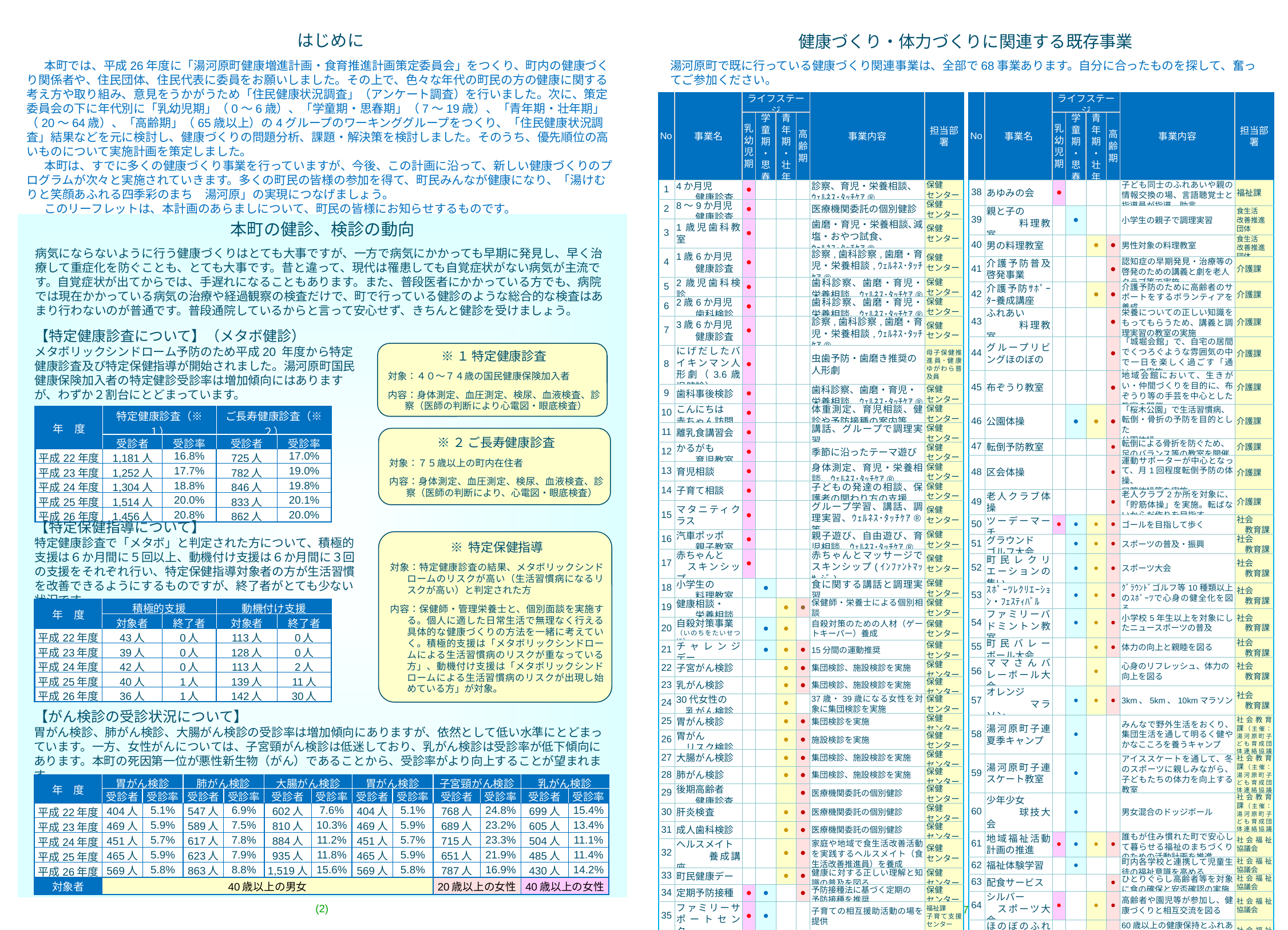

はじめに
本町では、平成26年度に「湯河原町健康増進計画・食育推進計画策定委員会」をつくり、町内の健康づくり関係者や、住民団体、住民代表に委員をお願いしました。その上で、色々な年代の町民の方の健康に関する考え方や取り組み、意見をうかがうため「住民健康状況調査」（アンケート調査）を行いました。次に、策定委員会の下に年代別に「乳幼児期」（0～6歳）、「学童期・思春期」（7～19歳）、「青年期・壮年期」（20～64歳）、「高齢期」（65歳以上）の4グループのワーキンググループをつくり、「住民健康状況調査」結果などを元に検討し、健康づくりの問題分析、課題・解決策を検討しました。そのうち、優先順位の高いものについて実施計画を策定しました。
本町は、すでに多くの健康づくり事業を行っていますが、今後、この計画に沿って、新しい健康づくりのプログラムが次々と実施されていきます。多くの町民の皆様の参加を得て、町民みんなが健康になり、「湯けむりと笑顔あふれる四季彩のまち　湯河原」の実現につなげましょう。
このリーフレットは、本計画のあらましについて、町民の皆様にお知らせするものです。
健康づくり・体力づくりに関連する既存事業
湯河原町で既に行っている健康づくり関連事業は、全部で68事業あります。自分に合ったものを探して、奮ってご参加ください。
| No | 事業名 | ライフステージ |  |  |  | 事業内容 | 担当部署 |
| --- | --- | --- | --- | --- | --- | --- | --- |
|  |  | 乳幼 児期 | 学童期・ 思春期 | 青年期・ 壮年期 | 高齢 期 |  |  |
| 1 | 4か月児 　　健康診査 | ● |  |  |  | 診察、育児・栄養相談、 ｳｪﾙﾈｽ･ﾀｯﾁｹｱ® | 保健 センター |
| 2 | 8～9か月児 　　健康診査 | ● |  |  |  | 医療機関委託の個別健診 | 保健 センター |
| 3 | 1歳児歯科教室 | ● |  |  |  | 歯磨・育児・栄養相談､減塩・おやつ試食、 ｳｪﾙﾈｽ･ﾀｯﾁｹｱ® | 保健 センター |
| 4 | 1歳6か月児 　　健康診査 | ● |  |  |  | 診察,歯科診察,歯磨・育児・栄養相談,ｳｪﾙﾈｽ･ﾀｯﾁｹｱ® | 保健 センター |
| 5 | 2歳児歯科検診 | ● |  |  |  | 歯科診察、歯磨・育児・栄養相談、ｳｪﾙﾈｽ･ﾀｯﾁｹｱ® | 保健 センター |
| 6 | 2歳6か月児 　　歯科検診 | ● |  |  |  | 歯科診察、歯磨・育児・栄養相談、ｳｪﾙﾈｽ･ﾀｯﾁｹｱ® | 保健 センター |
| 7 | 3歳6か月児 　　健康診査 | ● |  |  |  | 診察,歯科診察,歯磨・育児・栄養相談,ｳｪﾙﾈｽ･ﾀｯﾁｹｱ® | 保健 センター |
| 8 | にげだしたバイキンマン人形劇（3.6歳児健診） | ● |  |  |  | 虫歯予防・歯磨き推奨の 人形劇 | 母子保健推進員･健康ゆがわら普及員 |
| 9 | 歯科事後検診 | ● |  |  |  | 歯科診察、歯磨・育児・栄養相談、ｳｪﾙﾈｽ･ﾀｯﾁｹｱ® | 保健 センター |
| 10 | こんにちは 赤ちゃん訪問 | ● |  |  |  | 体重測定、育児相談、健診や予防接種の案内等 | 保健 センター |
| 11 | 離乳食講習会 | ● |  |  |  | 講話、グループで調理実習 | 保健 センター |
| 12 | かるがも 　　育児教室 | ● |  |  |  | 季節に沿ったテーマ遊び | 保健 センター |
| 13 | 育児相談 | ● |  |  |  | 身体測定、育児・栄養相談、ｳｪﾙﾈｽ･ﾀｯﾁｹｱ® | 保健 センター |
| 14 | 子育て相談 | ● |  |  |  | 子どもの発達の相談、保護者の関わり方の支援 | 保健 センター |
| 15 | マタニティクラス | ● |  |  |  | グループ学習、講話、調理実習、ｳｪﾙﾈｽ･ﾀｯﾁｹｱ®等 | 保健 センター |
| 16 | 汽車ポッポ 　　親子教室 | ● |  |  |  | 親子遊び、自由遊び、育児相談、ｳｪﾙﾈｽ･ﾀｯﾁｹｱ® | 保健 センター |
| 17 | 赤ちゃんと 　スキンシップ | ● |  |  |  | 赤ちゃんとマッサージでスキンシップ(ｲﾝﾌｧﾝﾄﾏｯｻｰｼﾞ) | 保健 センター |
| 18 | 小学生の 　　料理教室 |  | ● |  |  | 食に関する講話と調理実習 | 保健 センター |
| 19 | 健康相談・ 　　栄養相談 |  |  | ● | ● | 保健師・栄養士による個別相談 | 保健 センター |
| 20 | 自殺対策事業 （いのちをたいせつに） |  | ● | ● |  | 自殺対策のための人材（ゲートキーパー）養成 | 保健 センター |
| 21 | チャレンジデー |  | ● | ● | ● | 15分間の運動推奨 | 保健 センター |
| 22 | 子宮がん検診 |  |  | ● | ● | 集団検診、施設検診を実施 | 保健 センター |
| 23 | 乳がん検診 |  |  | ● | ● | 集団検診、施設検診を実施 | 保健 センター |
| 24 | 30代女性の 　乳がん検診 |  |  | ● |  | 37歳・39歳になる女性を対象に集団検診を実施 | 保健 センター |
| 25 | 胃がん検診 |  |  | ● | ● | 集団検診を実施 | 保健 センター |
| 26 | 胃がん 　リスク検診 |  |  | ● | ● | 施設検診を実施 | 保健 センター |
| 27 | 大腸がん検診 |  |  | ● | ● | 集団検診、施設検診を実施 | 保健 センター |
| 28 | 肺がん検診 |  |  | ● | ● | 集団検診、施設検診を実施 | 保健 センター |
| 29 | 後期高齢者 　　健康診査 |  |  |  | ● | 医療機関委託の個別健診 | 保健 センター |
| 30 | 肝炎検査 |  |  | ● | ● | 医療機関委託の個別健診 | 保健 センター |
| 31 | 成人歯科検診 |  |  | ● | ● | 医療機関委託の個別健診 | 保健 センター |
| 32 | ヘルスメイト 　　　養成講座 |  |  | ● | ● | 家庭や地域で食生活改善活動を実践するヘルスメイト（食生活改善推進員）を養成 | 保健 センター |
| 33 | 町民健康デー |  |  | ● | ● | 健康に対する正しい理解と知識の普及を図る | 保健 センター |
| 34 | 定期予防接種 | ● | ● |  | ● | 予防接種法に基づく定期の 予防接種を推奨 | 保健 センター |
| 35 | ファミリーサポートセンター | ● | ● |  |  | 子育ての相互援助活動の場を提供 | 福祉課 子育て支援センター |
| 36 | 子育てサロン | ● |  |  |  | 育児相談、定期的な講座開催 | 福祉課 子育て支援センター |
| 37 | ゆたぽん 　子育て相談 | ● |  |  |  | 子育てに関する相談 | 福祉課 子育て支援センター |
| No | 事業名 | ライフステージ |  |  |  | 事業内容 | 担当部署 |
| --- | --- | --- | --- | --- | --- | --- | --- |
|  |  | 乳幼 児期 | 学童期・ 思春期 | 青年期・ 壮年期 | 高齢 期 |  |  |
| 38 | あゆみの会 | ● |  |  |  | 子ども同士のふれあいや親の情報交換の場、言語聴覚士と指導員が指導、助言 | 福祉課 |
| 39 | 親と子の 　　　料理教室 |  | ● |  |  | 小学生の親子で調理実習 | 食生活 改善推進 団体 |
| 40 | 男の料理教室 |  |  | ● | ● | 男性対象の料理教室 | 食生活 改善推進 団体 |
| 41 | 介護予防普及啓発事業 |  |  |  | ● | 認知症の早期発見・治療等の啓発のための講義と劇を老人 クラブ等で実施 | 介護課 |
| 42 | 介護予防ｻﾎﾟｰﾀｰ養成講座 |  |  | ● | ● | 介護予防のために高齢者のサポートをするボランティアを養成 | 介護課 |
| 43 | ふれあい 　　　料理教室 |  |  |  | ● | 栄養についての正しい知識をもってもらうため、講義と調理実習の教室の実施 | 介護課 |
| 44 | グループリビングほのぼの |  |  |  | ● | 「城堀会館」で、自宅の居間でくつろぐような雰囲気の中で一日を楽しく過ごす「通い」の実施 | 介護課 |
| 45 | 布ぞうり教室 |  |  |  | ● | 地域会館において、生きがい・仲間づくりを目的に、布ぞうり等の手芸を中心とした教室の開催 | 介護課 |
| 46 | 公園体操 |  | ● | ● | ● | 「桜木公園」で生活習慣病、 転倒・骨折の予防を目的とした 公園体操 | 介護課 |
| 47 | 転倒予防教室 |  |  |  | ● | 転倒による骨折を防ぐため、 足のバランス等の教室を開催 | 介護課 |
| 48 | 区会体操 |  |  |  | ● | 運動サポーターが中心となって、月1回程度転倒予防の体操、 口腔体操等を実施 | 介護課 |
| 49 | 老人クラブ体操 |  |  |  | ● | 老人クラブ2か所を対象に、「貯筋体操」を実施。転ばないからだ作りを目指す。 | 介護課 |
| 50 | ツーデーマーチ | ● | ● | ● | ● | ゴールを目指して歩く | 社会 　教育課 |
| 51 | グラウンド ゴルフ大会 |  | ● | ● | ● | スポーツの普及・振興 | 社会 　教育課 |
| 52 | 町民レクリエーションの集い |  | ● | ● | ● | スポーツ大会 | 社会 　教育課 |
| 53 | ｽﾎﾟｰﾂﾚｸﾘｴｰｼｮﾝ・ﾌｪｽﾃｨﾊﾞﾙ |  | ● | ● | ● | ｸﾞﾗｳﾝﾄﾞゴルフ等10種類以上のｽﾎﾟｰﾂで心身の健全化を図る | 社会 　教育課 |
| 54 | ファミリーバドミントン教室 |  | ● | ● | ● | 小学校5年生以上を対象にしたニュースポーツの普及 | 社会 　教育課 |
| 55 | 町民バレーボール大会 |  |  | ● | ● | 体力の向上と親睦を図る | 社会 　教育課 |
| 56 | ママさんバレーボール大会 |  |  | ● |  | 心身のリフレッシュ、体力の 向上を図る | 社会 　教育課 |
| 57 | オレンジ 　　　　マラソン |  | ● | ● | ● | 3km、5km、10kmマラソン | 社会 　教育課 |
| 58 | 湯河原町子連夏季キャンプ |  | ● |  |  | みんなで野外生活をおくり、集団生活を通して明るく健やかなこころを養うキャンプ | 社会教育課（主催：湯河原町子ども育成団体連絡協議会） |
| 59 | 湯河原町子連スケート教室 |  | ● |  |  | アイススケートを通して、冬のスポーツに親しみながら、子どもたちの体力を向上する教室 | 社会教育課（主催：湯河原町子ども育成団体連絡協議会） |
| 60 | 少年少女 　　　球技大会 |  | ● |  |  | 男女混合のドッジボール | 社会教育課（主催：湯河原町子ども育成団体連絡協議会） |
| 61 | 地域福祉活動計画の推進 | ● | ● | ● | ● | 誰もが住み慣れた町で安心して暮らせる福祉のまちづくりのための活動計画を推進 | 社会福祉協議会 |
| 62 | 福祉体験学習 |  | ● |  |  | 町内各学校と連携して児童生徒の福祉意識を高める | 社会福祉協議会 |
| 63 | 配食サービス |  |  |  | ● | ひとりぐらし高齢者等を対象に食の確保と安否確認の実施 | 社会福祉協議会 |
| 64 | シルバー 　スポーツ大会 | ● |  | ● | ● | 高齢者や園児等が参加し、健康づくりと相互交流を図る | 社会福祉協議会 |
| 65 | ほのぼのふれあいハイキング |  |  | ● | ● | 60歳以上の健康保持とふれあいの場を通して介護予防を図る | 社会福祉協議会 |
| 66 | ひとりぐらし高齢者の昼食会 |  |  |  | ● | ひとりぐらし高齢者を対象に孤独感解消と健康保持を目的に地域会館を利用した昼食会 | 社会福祉協議会 |
| 67 | いきいきサロン |  |  |  | ● | 高齢者を対象に地域会館を利用して昼食の提供や健康保持(8020運動推進)を目的に実施 | 社会福祉協議会 |
| 68 | ボランティア 　　　活動援助 |  | ● | ● | ● | ボランティアグループ等の活動助成及び援助 | 社会福祉協議会 |
| 計 |  | 25 | 19 | 29 | 38 |  |  |
本町の健診、検診の動向
病気にならないように行う健康づくりはとても大事ですが、一方で病気にかかっても早期に発見し、早く治療して重症化を防ぐことも、とても大事です。昔と違って、現代は罹患しても自覚症状がない病気が主流です。自覚症状が出てからでは、手遅れになることもあります。また、普段医者にかかっている方でも、病院では現在かかっている病気の治療や経過観察の検査だけで、町で行っている健診のような総合的な検査はあまり行わないのが普通です。普段通院しているからと言って安心せず、きちんと健診を受けましょう。
【特定健康診査について】（メタボ健診）
メタボリックシンドローム予防のため平成20 年度から特定健康診査及び特定保健指導が開始されました。湯河原町国民健康保険加入者の特定健診受診率は増加傾向にはありますが、わずか２割台にとどまっています。
※１ 特定健康診査
対象：４０～７４歳の国民健康保険加入者
内容：身体測定、血圧測定、検尿、血液検査、診察（医師の判断により心電図・眼底検査）
| 年　度 | 特定健康診査（※１） |  | ご長寿健康診査（※２） |  |
| --- | --- | --- | --- | --- |
|  | 受診者 | 受診率 | 受診者 | 受診率 |
| 平成22年度 | 1,181人 | 16.8% | 725人 | 17.0% |
| 平成23年度 | 1,252人 | 17.7% | 782人 | 19.0% |
| 平成24年度 | 1,304人 | 18.8% | 846人 | 19.8% |
| 平成25年度 | 1,514人 | 20.0% | 833人 | 20.1% |
| 平成26年度 | 1,456人 | 20.8% | 862人 | 20.0% |
※２ ご長寿健康診査
対象：７５歳以上の町内在住者
内容：身体測定、血圧測定、検尿、血液検査、診察（医師の判断により、心電図・眼底検査）
【特定保健指導について】
特定健康診査で「メタボ」と判定された方について、積極的支援は６か月間に５回以上、動機付け支援は６か月間に３回の支援をそれぞれ行い、特定保健指導対象者の方が生活習慣を改善できるようにするものですが、終了者がとても少ない状況です。
※ 特定保健指導
対象：特定健康診査の結果、メタボリックシンドロームのリスクが高い（生活習慣病になるリスクが高い）と判定された方
内容：保健師・管理栄養士と、個別面談を実施する。個人に適した日常生活で無理なく行える具体的な健康づくりの方法を一緒に考えていく。積極的支援は「メタボリックシンドロームによる生活習慣病のリスクが重なっている方」、動機付け支援は「メタボリックシンドロームによる生活習慣病のリスクが出現し始めている方」が対象。
| 年　度 | 積極的支援 |  | 動機付け支援 |  |
| --- | --- | --- | --- | --- |
|  | 対象者 | 終了者 | 対象者 | 終了者 |
| 平成22年度 | 43人 | 0人 | 113人 | 0人 |
| 平成23年度 | 39人 | 0人 | 128人 | 0人 |
| 平成24年度 | 42人 | 0人 | 113人 | 2人 |
| 平成25年度 | 40人 | 1人 | 139人 | 11人 |
| 平成26年度 | 36人 | 1人 | 142人 | 30人 |
【がん検診の受診状況について】
胃がん検診、肺がん検診、大腸がん検診の受診率は増加傾向にありますが、依然として低い水準にとどまっています。一方、女性がんについては、子宮頸がん検診は低迷しており、乳がん検診は受診率が低下傾向にあります。本町の死因第一位が悪性新生物（がん）であることから、受診率がより向上することが望まれます。
| 年　度 | 胃がん検診 |  | 肺がん検診 |  | 大腸がん検診 |  | 胃がん検診 |  | 子宮頸がん検診 |  | 乳がん検診 |  |
| --- | --- | --- | --- | --- | --- | --- | --- | --- | --- | --- | --- | --- |
|  | 受診者 | 受診率 | 受診者 | 受診率 | 受診者 | 受診率 | 受診者 | 受診率 | 受診者 | 受診率 | 受診者 | 受診率 |
| 平成22年度 | 404人 | 5.1% | 547人 | 6.9% | 602人 | 7.6% | 404人 | 5.1% | 768人 | 24.8% | 699人 | 15.4% |
| 平成23年度 | 469人 | 5.9% | 589人 | 7.5% | 810人 | 10.3% | 469人 | 5.9% | 689人 | 23.2% | 605人 | 13.4% |
| 平成24年度 | 451人 | 5.7% | 617人 | 7.8% | 884人 | 11.2% | 451人 | 5.7% | 715人 | 23.3% | 504人 | 11.1% |
| 平成25年度 | 465人 | 5.9% | 623人 | 7.9% | 935人 | 11.8% | 465人 | 5.9% | 651人 | 21.9% | 485人 | 11.4% |
| 平成26年度 | 569人 | 5.8% | 863人 | 8.8% | 1,519人 | 15.6% | 569人 | 5.8% | 787人 | 16.9% | 430人 | 14.2% |
| 対象者 | 40歳以上の男女 |  |  |  |  |  |  |  | 20歳以上の女性 |  | 40歳以上の女性 |  |
(2)
(7)